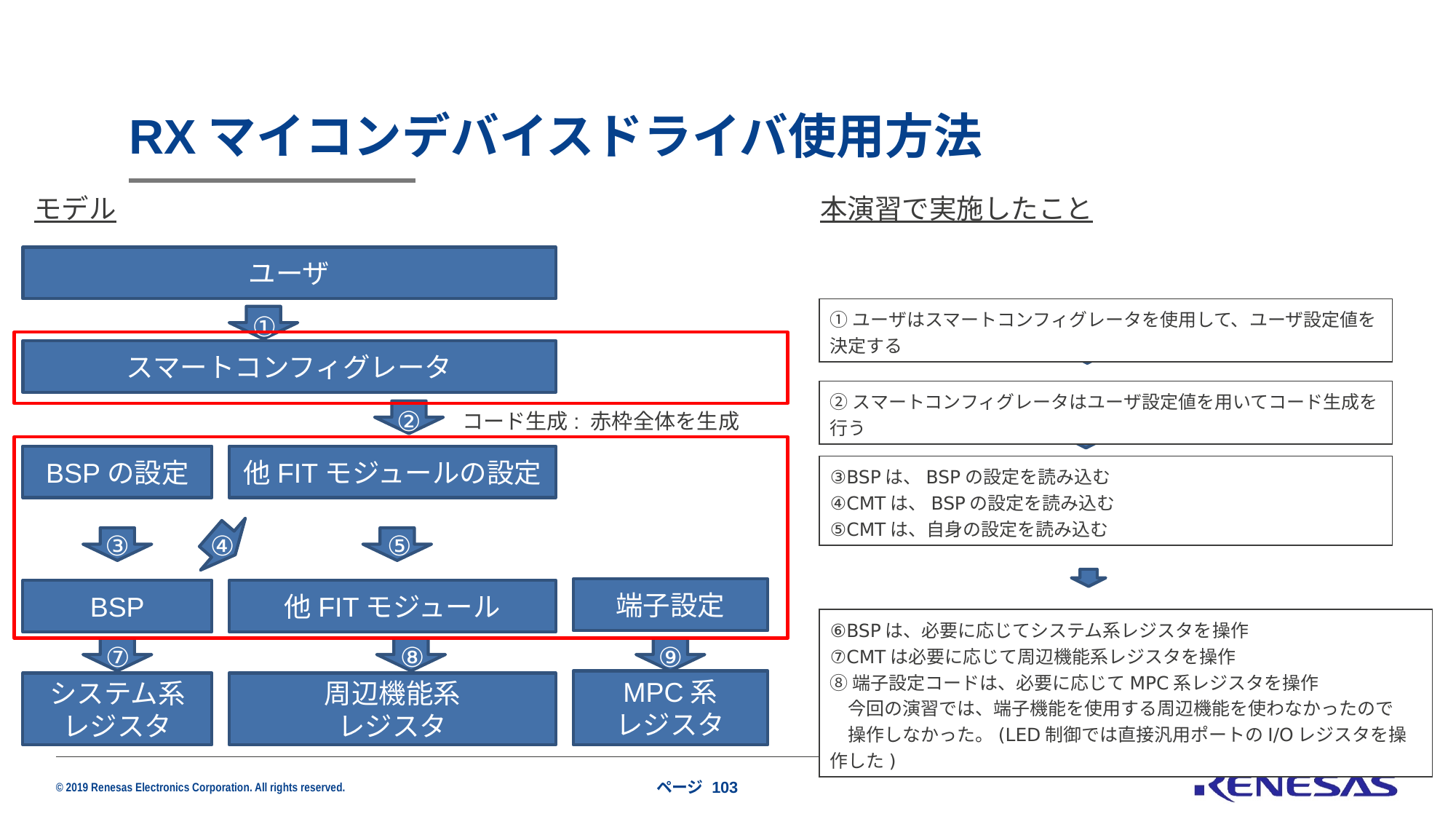

# RXマイコンデバイスドライバ使用方法
モデル
本演習で実施したこと
ユーザ
①ユーザはスマートコンフィグレータを使用して、ユーザ設定値を決定する
①

スマートコンフィグレータ

②スマートコンフィグレータはユーザ設定値を用いてコード生成を行う
②

コード生成: 赤枠全体を生成

BSPの設定
他FITモジュールの設定
③BSPは、BSPの設定を読み込む
④CMTは、BSPの設定を読み込む
⑤CMTは、自身の設定を読み込む
③
④
⑤

④

端子設定
BSP
他FITモジュール
⑥BSPは、必要に応じてシステム系レジスタを操作
⑦CMTは必要に応じて周辺機能系レジスタを操作
⑧端子設定コードは、必要に応じてMPC系レジスタを操作
　今回の演習では、端子機能を使用する周辺機能を使わなかったので
　操作しなかった。(LED制御では直接汎用ポートのI/Oレジスタを操作した)
⑦
⑧
⑨

MPC系
レジスタ
システム系
レジスタ
周辺機能系
レジスタ
ページ 103